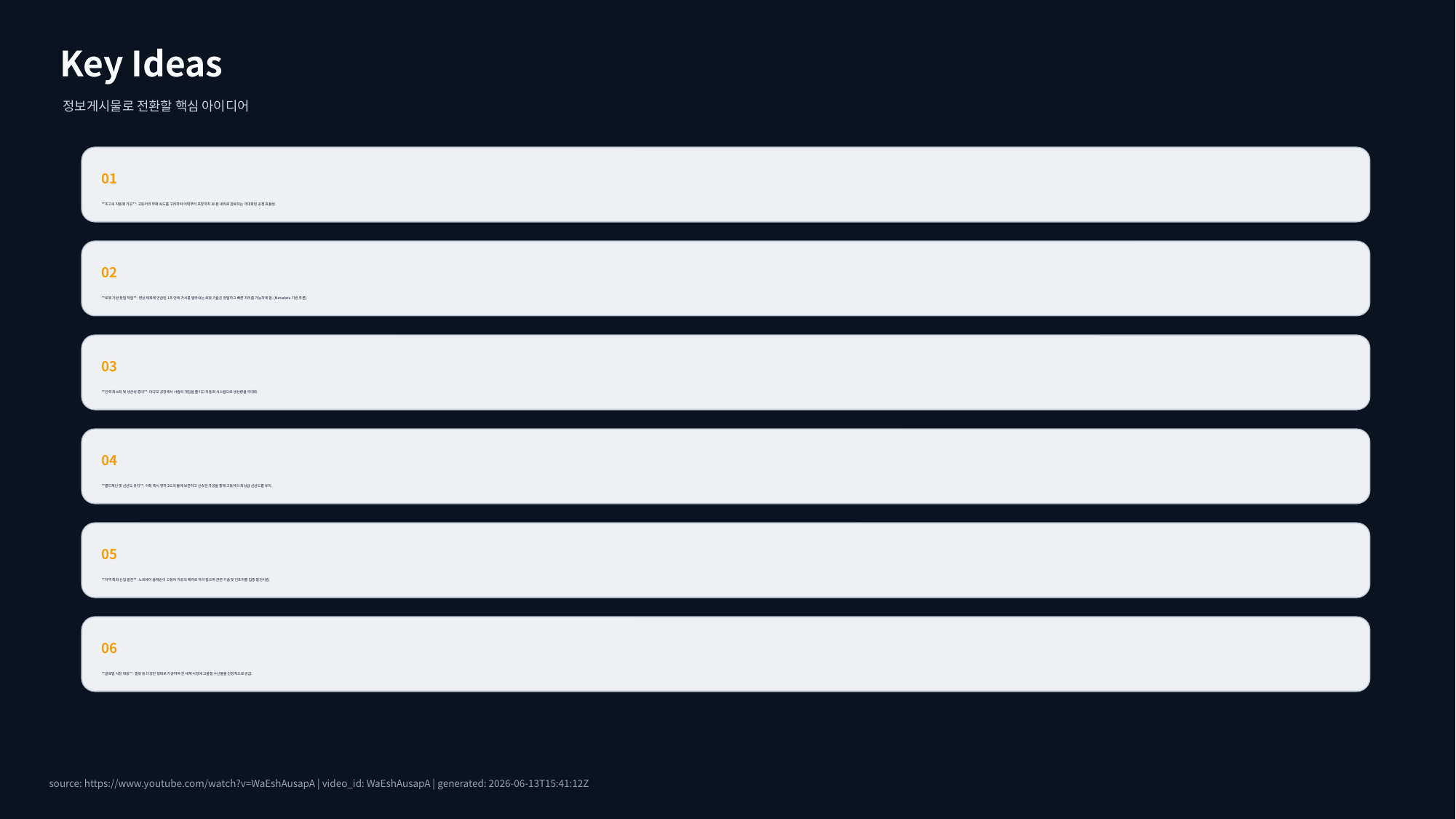

Key Ideas
정보게시물로 전환할 핵심 아이디어

01
**초고속 자동화 가공**: 고등어의 부패 속도를 고려하여 어획부터 포장까지 30분 내외로 완료되는 극대화된 공정 효율성.

02
**로봇 기반 정밀 작업**: 영상 제목에 언급된 1초 만에 가시를 발라내는 로봇 기술은 정밀하고 빠른 처리를 가능하게 함. (Metadata 기반 추론)

03
**인력 최소화 및 생산성 증대**: 대규모 공장에서 사람의 개입을 줄이고 자동화 시스템으로 생산량을 극대화.

04
**콜드체인 및 신선도 유지**: 어획 즉시 영하 2도의 물에 보관하고 신속한 가공을 통해 고등어의 최상급 신선도를 유지.

05
**지역 특화 산업 발전**: 노르웨이 올레순이 고등어 가공의 메카로 자리 잡으며 관련 기술 및 인프라를 집중 발전시킴.

06
**글로벌 시장 대응**: 필릿 등 다양한 형태로 가공하여 전 세계 시장에 고품질 수산물을 안정적으로 공급.
source: https://www.youtube.com/watch?v=WaEshAusapA | video_id: WaEshAusapA | generated: 2026-06-13T15:41:12Z